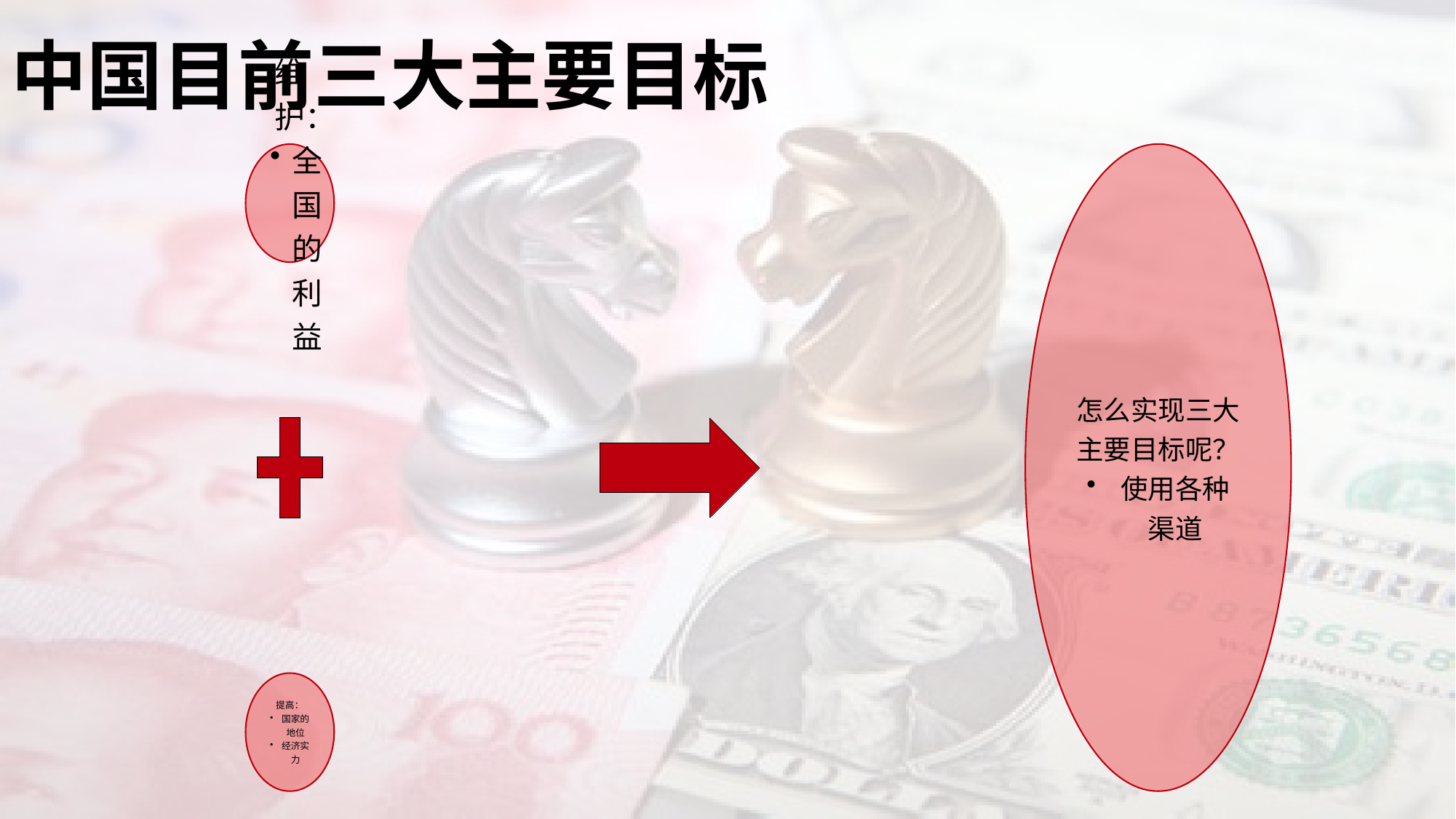

# 中国目前三大主要目标
维护：
提高：
怎么实现三大主要目标呢？
全国的利益
国家的地位
经济实力
使用各种渠道